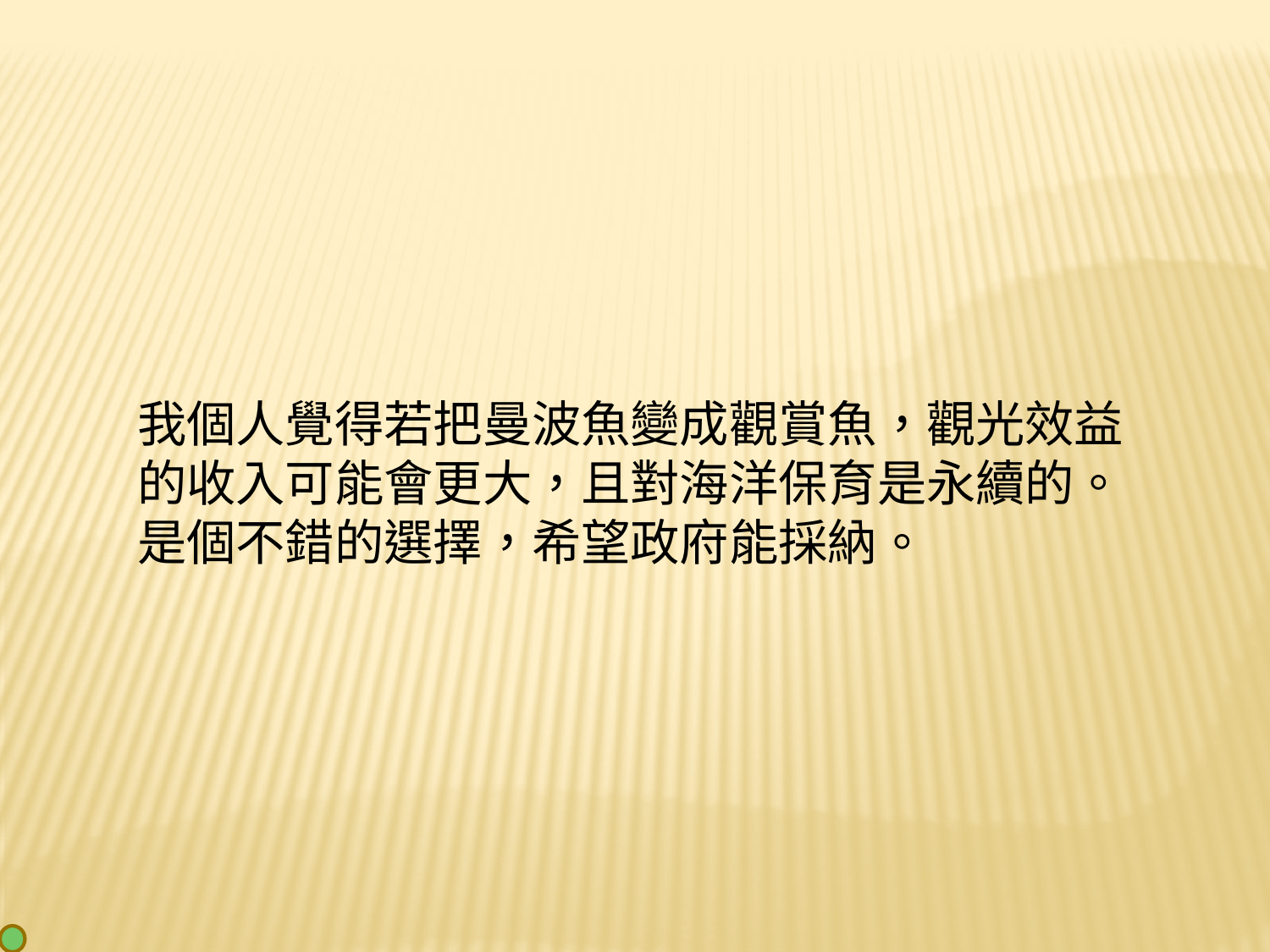

我個人覺得若把曼波魚變成觀賞魚，觀光效益的收入可能會更大，且對海洋保育是永續的。
是個不錯的選擇，希望政府能採納。